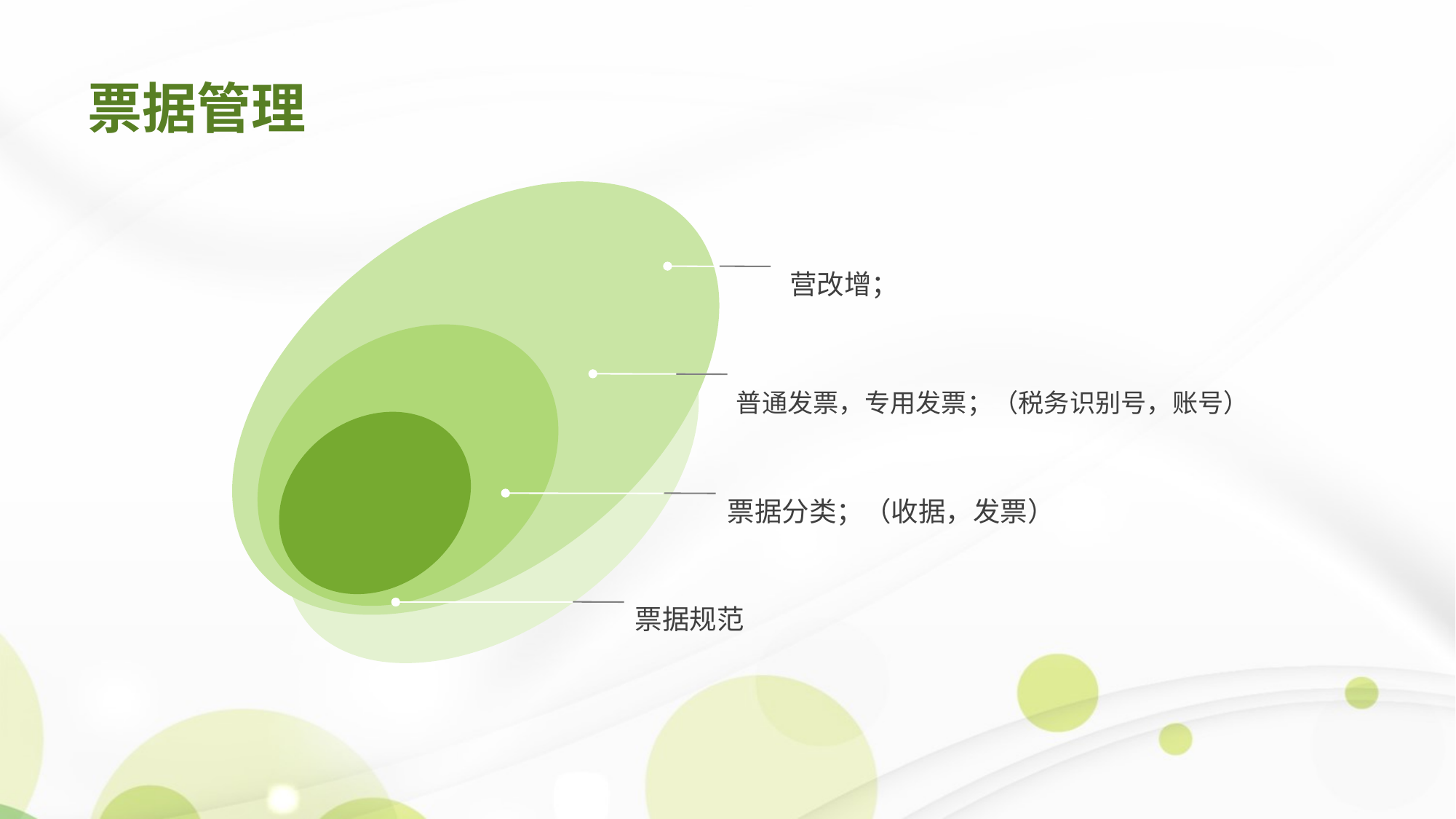

票据管理

营改增；

普通发票，专用发票；（税务识别号，账号）

票据分类；（收据，发票）
票据规范